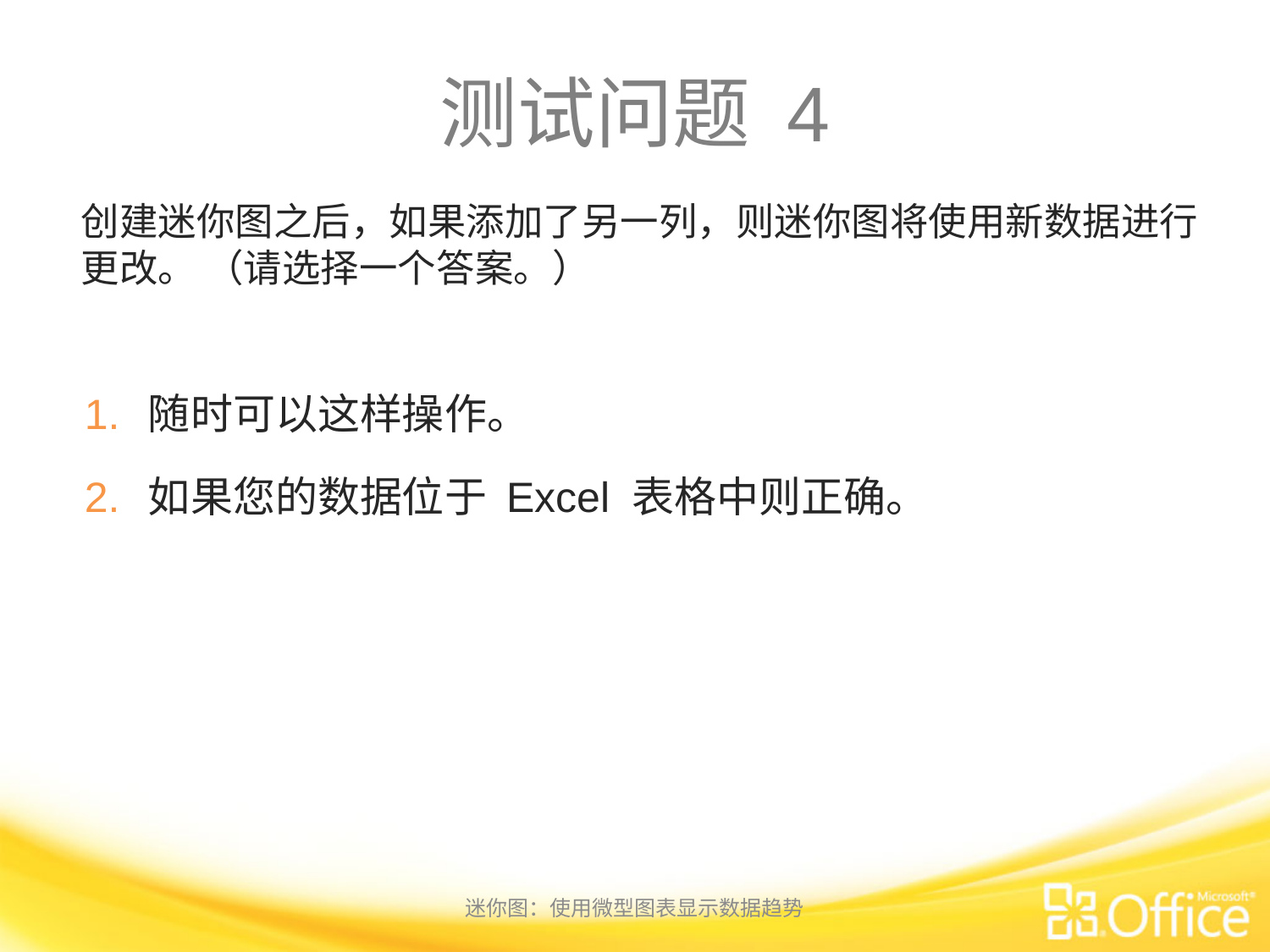

# 测试问题 4
创建迷你图之后，如果添加了另一列，则迷你图将使用新数据进行更改。 （请选择一个答案。）
随时可以这样操作。
如果您的数据位于 Excel 表格中则正确。
迷你图：使用微型图表显示数据趋势